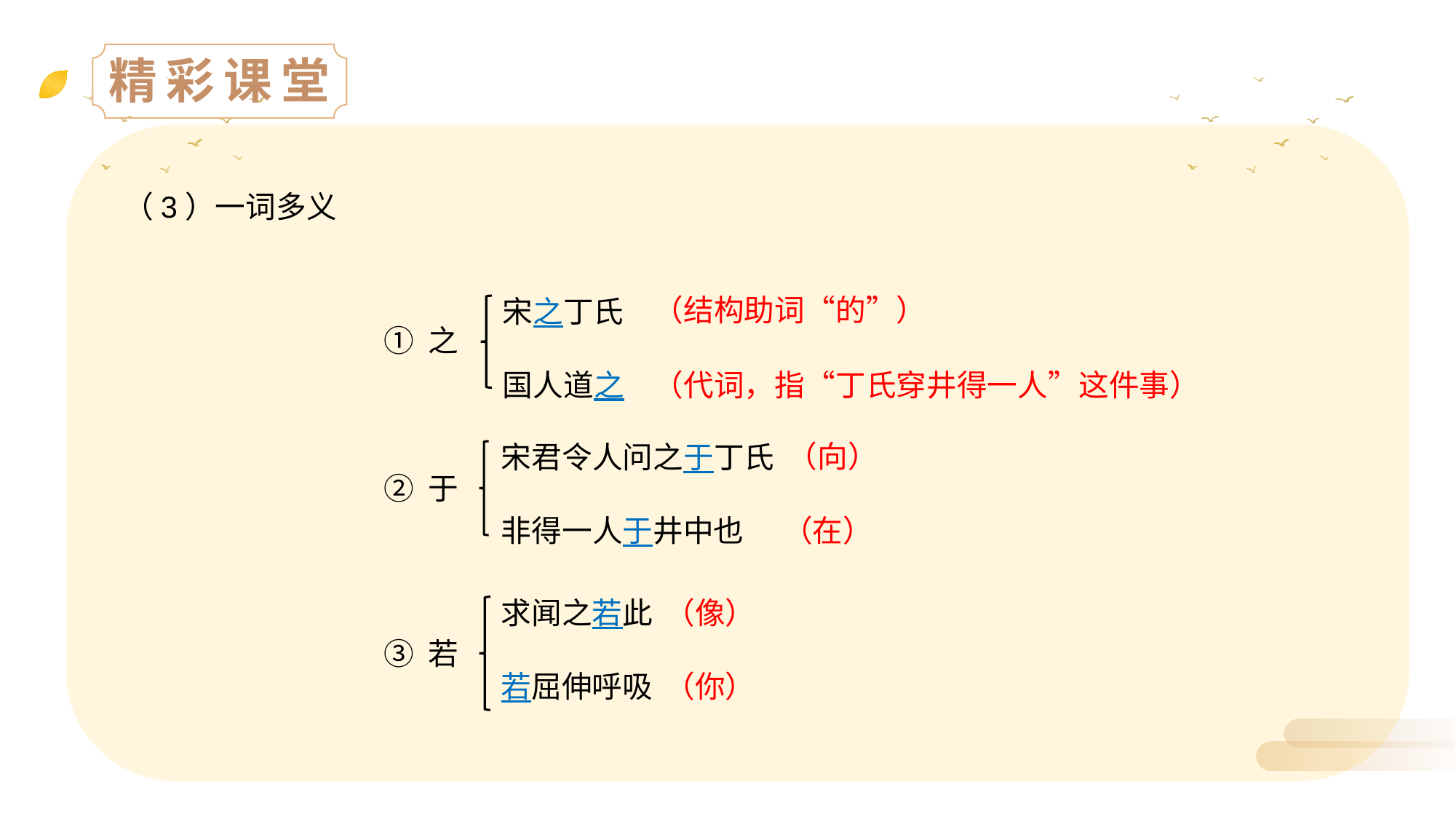

精彩课堂
（3）一词多义
（结构助词“的”）
宋之丁氏

① 之
国人道之
（代词，指“丁氏穿井得一人”这件事）
（向）
宋君令人问之于丁氏

② 于
非得一人于井中也
（在）
求闻之若此
（像）

③ 若
若屈伸呼吸
（你）